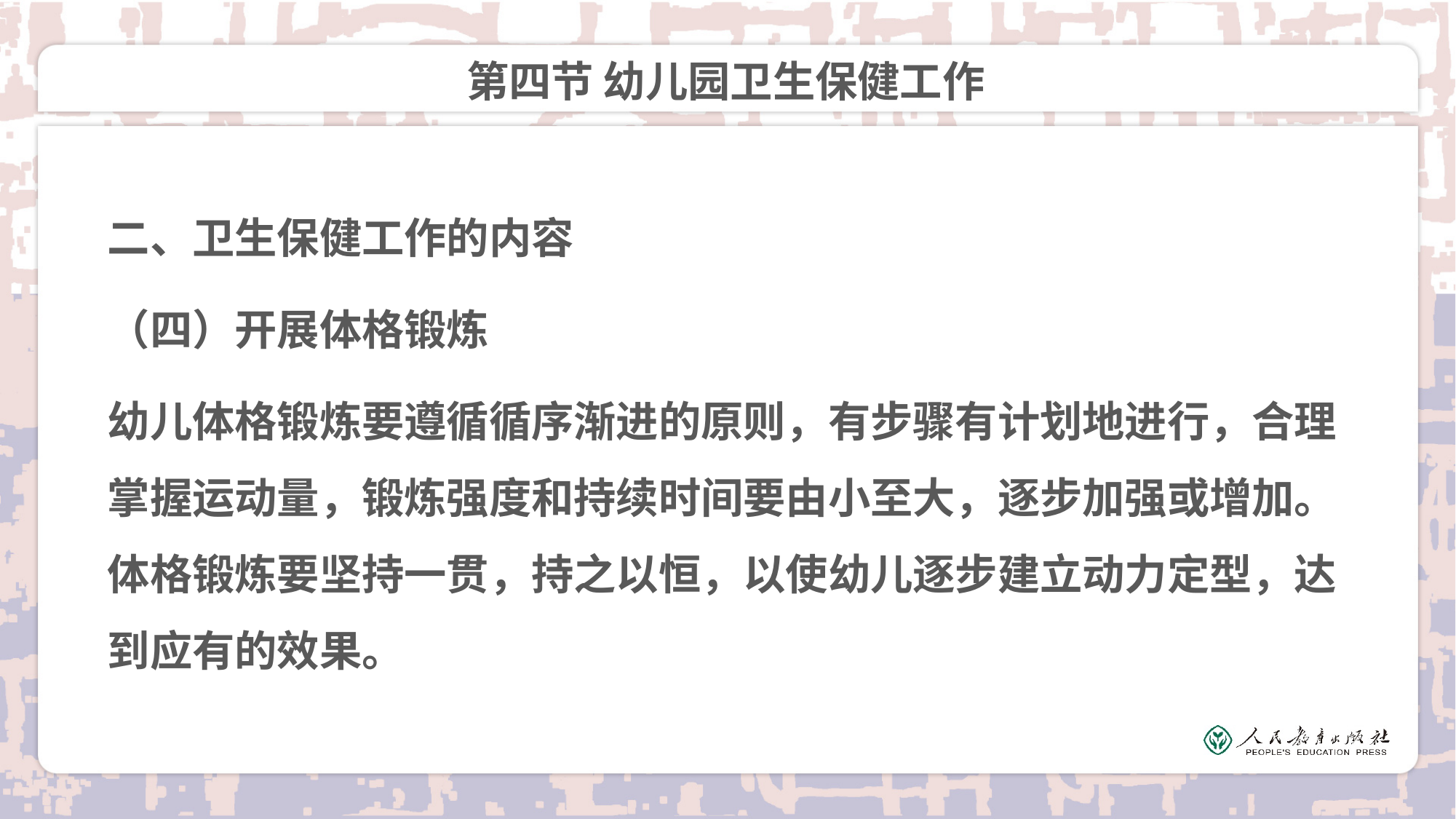

# 第四节 幼儿园卫生保健工作
二、卫生保健工作的内容
（四）开展体格锻炼
幼儿体格锻炼要遵循循序渐进的原则，有步骤有计划地进行，合理掌握运动量，锻炼强度和持续时间要由小至大，逐步加强或增加。体格锻炼要坚持一贯，持之以恒，以使幼儿逐步建立动力定型，达到应有的效果。